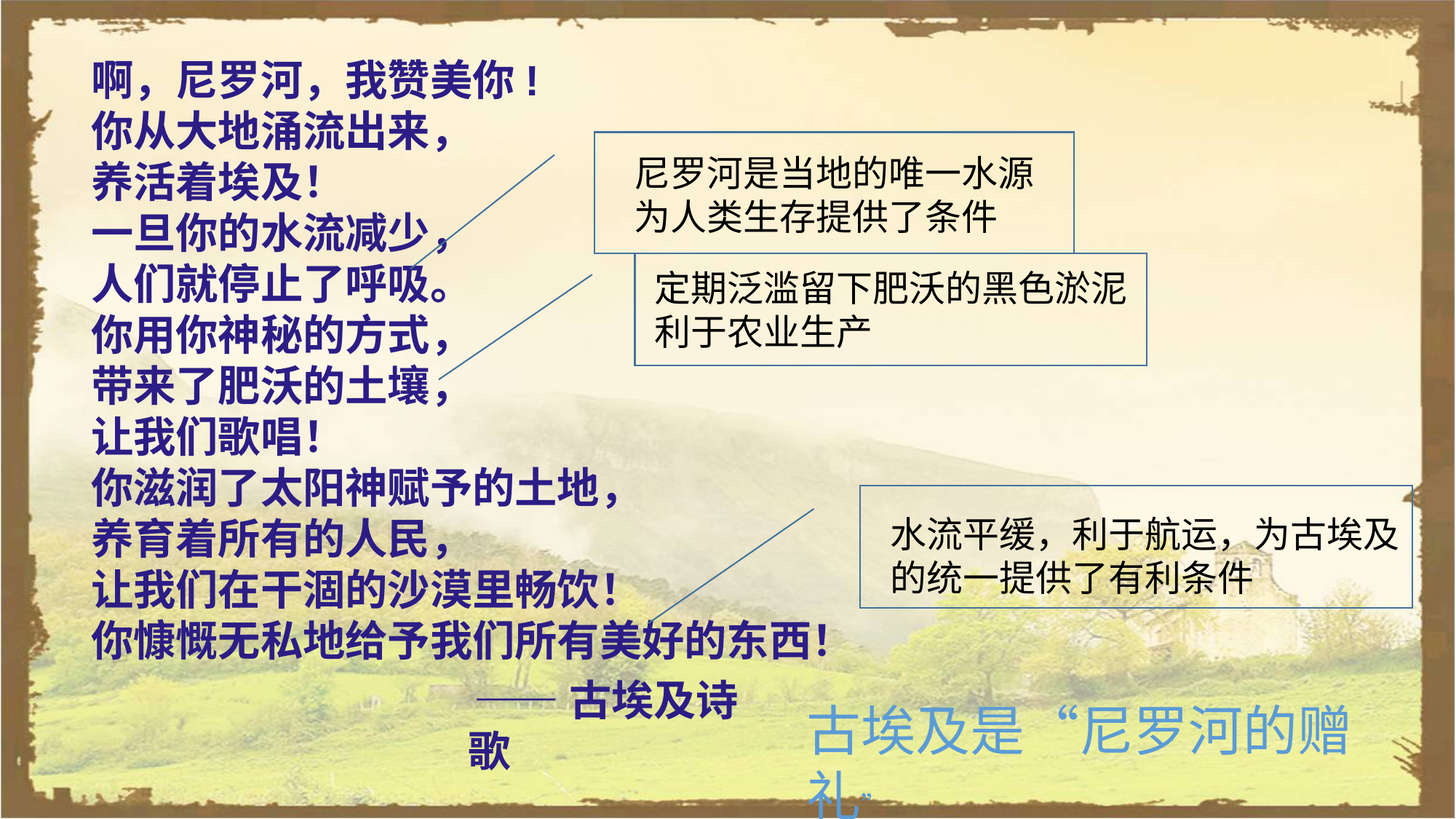

啊，尼罗河，我赞美你!
你从大地涌流出来，
养活着埃及！
一旦你的水流减少，
人们就停止了呼吸。
你用你神秘的方式，
带来了肥沃的土壤，
让我们歌唱！
你滋润了太阳神赋予的土地，
养育着所有的人民，
让我们在干涸的沙漠里畅饮！
你慷慨无私地给予我们所有美好的东西！

尼罗河是当地的唯一水源
为人类生存提供了条件

定期泛滥留下肥沃的黑色淤泥
利于农业生产

水流平缓，利于航运，为古埃及
的统一提供了有利条件

 ——古埃及诗歌
古埃及是“尼罗河的赠礼”